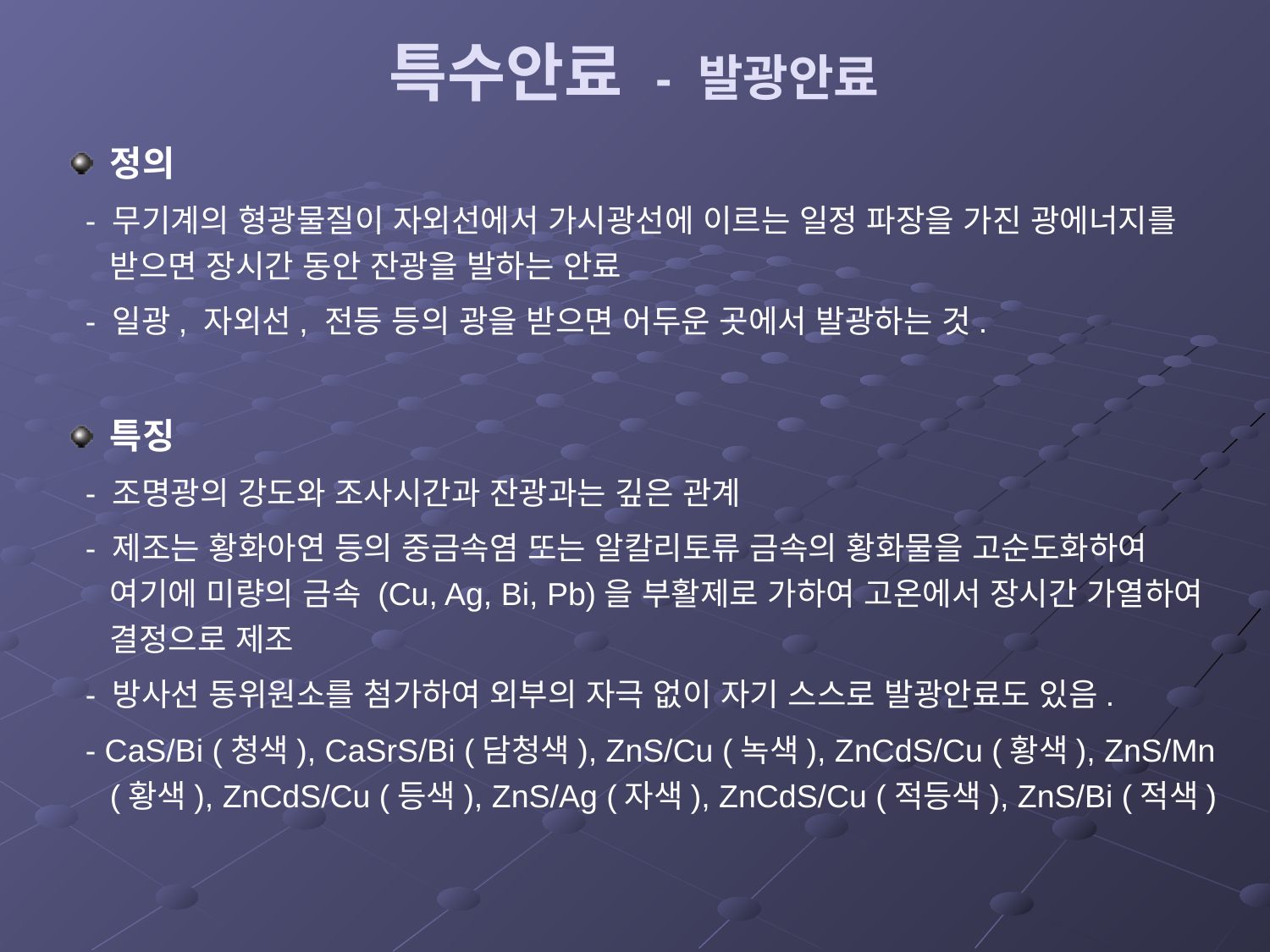

# 특수안료 - 발광안료
정의
  - 무기계의 형광물질이 자외선에서 가시광선에 이르는 일정 파장을 가진 광에너지를 받으면 장시간 동안 잔광을 발하는 안료
  - 일광, 자외선, 전등 등의 광을 받으면 어두운 곳에서 발광하는 것.

특징
  - 조명광의 강도와 조사시간과 잔광과는 깊은 관계
  - 제조는 황화아연 등의 중금속염 또는 알칼리토류 금속의 황화물을 고순도화하여 여기에 미량의 금속 (Cu, Ag, Bi, Pb)을 부활제로 가하여 고온에서 장시간 가열하여 결정으로 제조
  - 방사선 동위원소를 첨가하여 외부의 자극 없이 자기 스스로 발광안료도 있음.
  - CaS/Bi (청색), CaSrS/Bi (담청색), ZnS/Cu (녹색), ZnCdS/Cu (황색), ZnS/Mn (황색), ZnCdS/Cu (등색), ZnS/Ag (자색), ZnCdS/Cu (적등색), ZnS/Bi (적색)